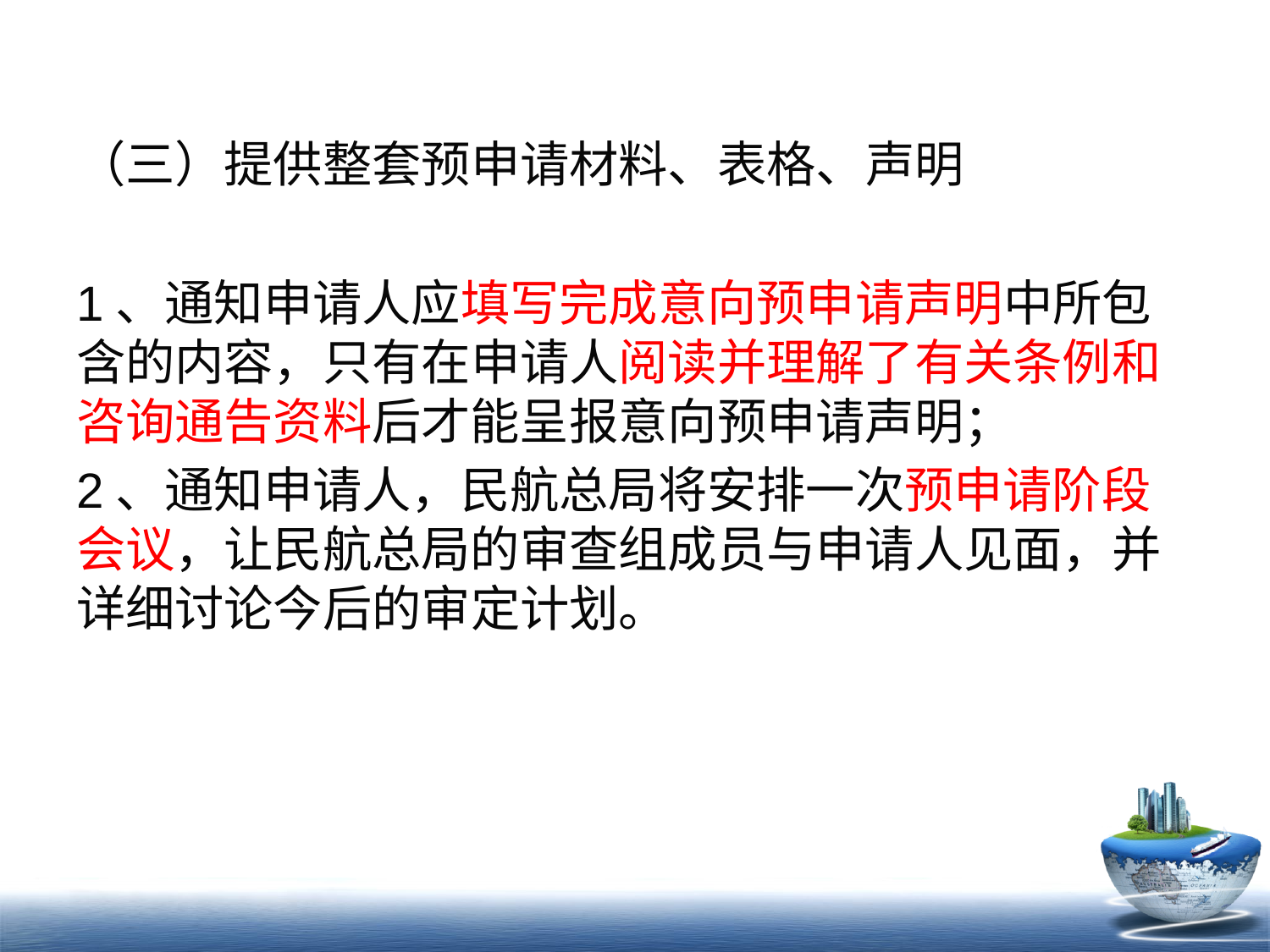

（三）提供整套预申请材料、表格、声明

1、通知申请人应填写完成意向预申请声明中所包含的内容，只有在申请人阅读并理解了有关条例和咨询通告资料后才能呈报意向预申请声明；
2、通知申请人，民航总局将安排一次预申请阶段会议，让民航总局的审查组成员与申请人见面，并详细讨论今后的审定计划。